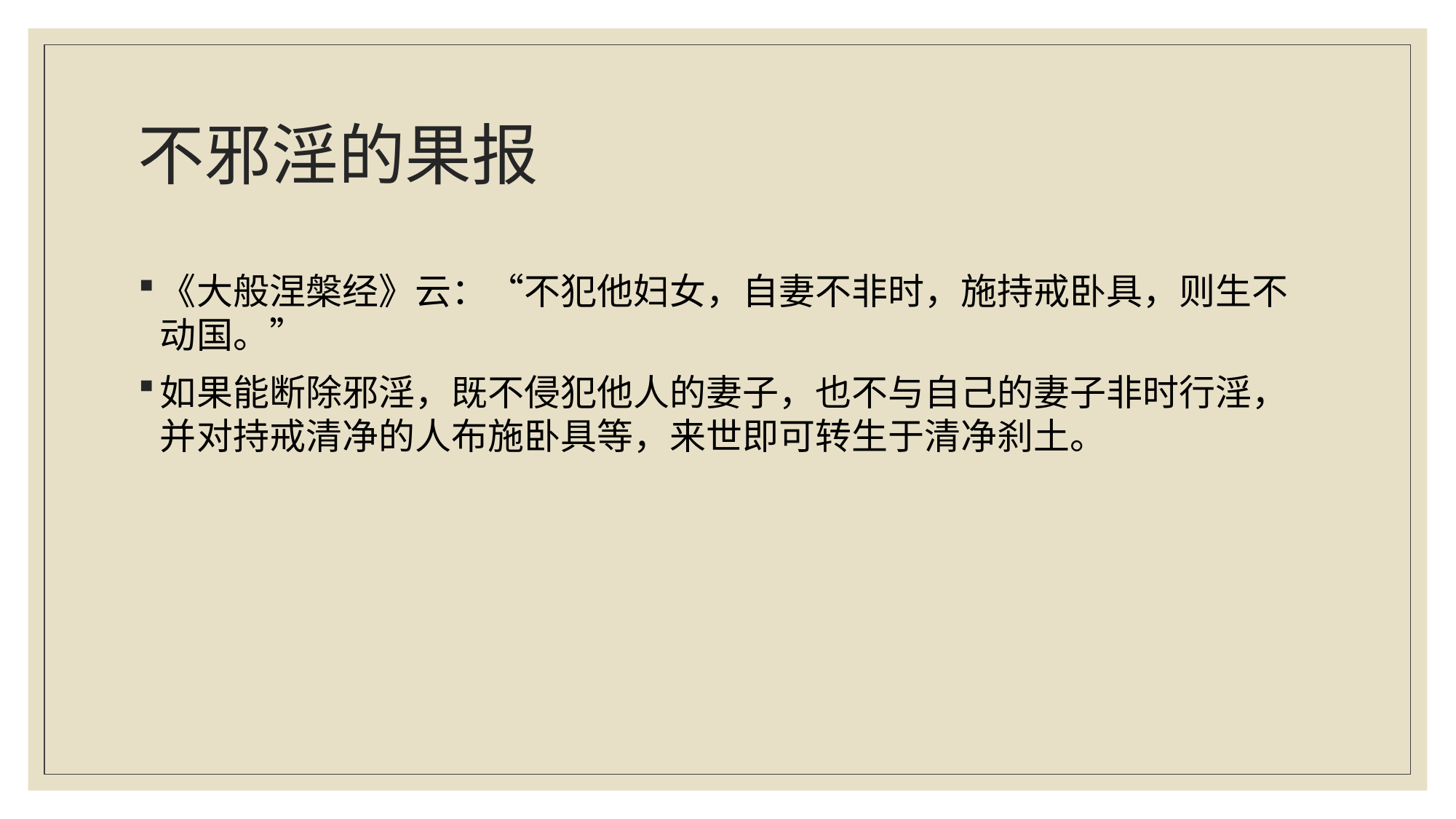

# 不邪淫的果报
《大般涅槃经》云：“不犯他妇女，自妻不非时，施持戒卧具，则生不动国。”
如果能断除邪淫，既不侵犯他人的妻子，也不与自己的妻子非时行淫，并对持戒清净的人布施卧具等，来世即可转生于清净刹土。